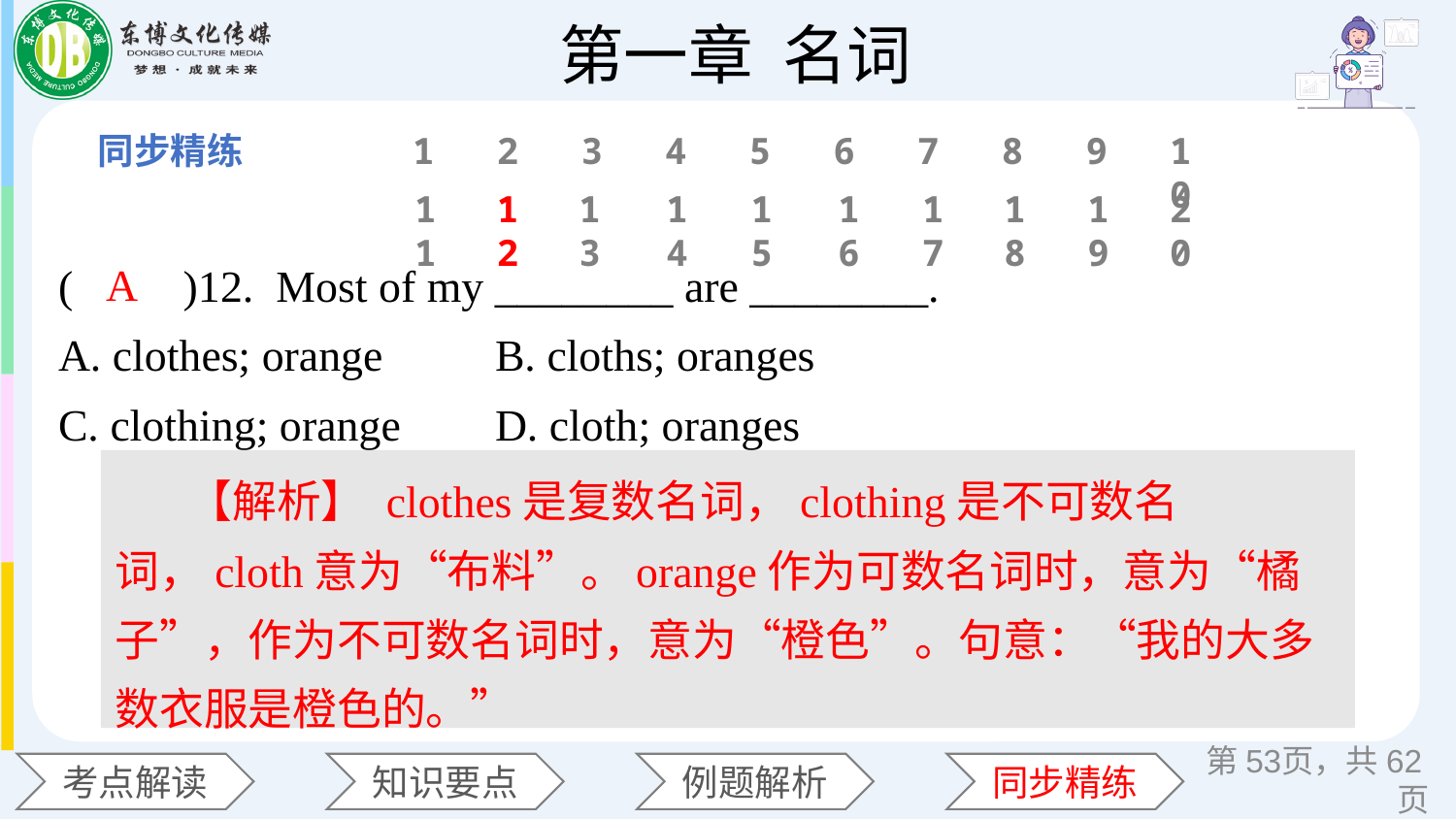

1
2
3
4
5
6
7
8
9
10
11
12
13
14
15
16
17
18
19
20
(　　)12.  Most of my ________ are ________.
A. clothes; orange    	B. cloths; oranges
C. clothing; orange   	D. cloth; oranges
A
【解析】 clothes是复数名词，clothing是不可数名词，cloth意为“布料”。orange作为可数名词时，意为“橘子”，作为不可数名词时，意为“橙色”。句意：“我的大多数衣服是橙色的。”
第53页，共62页